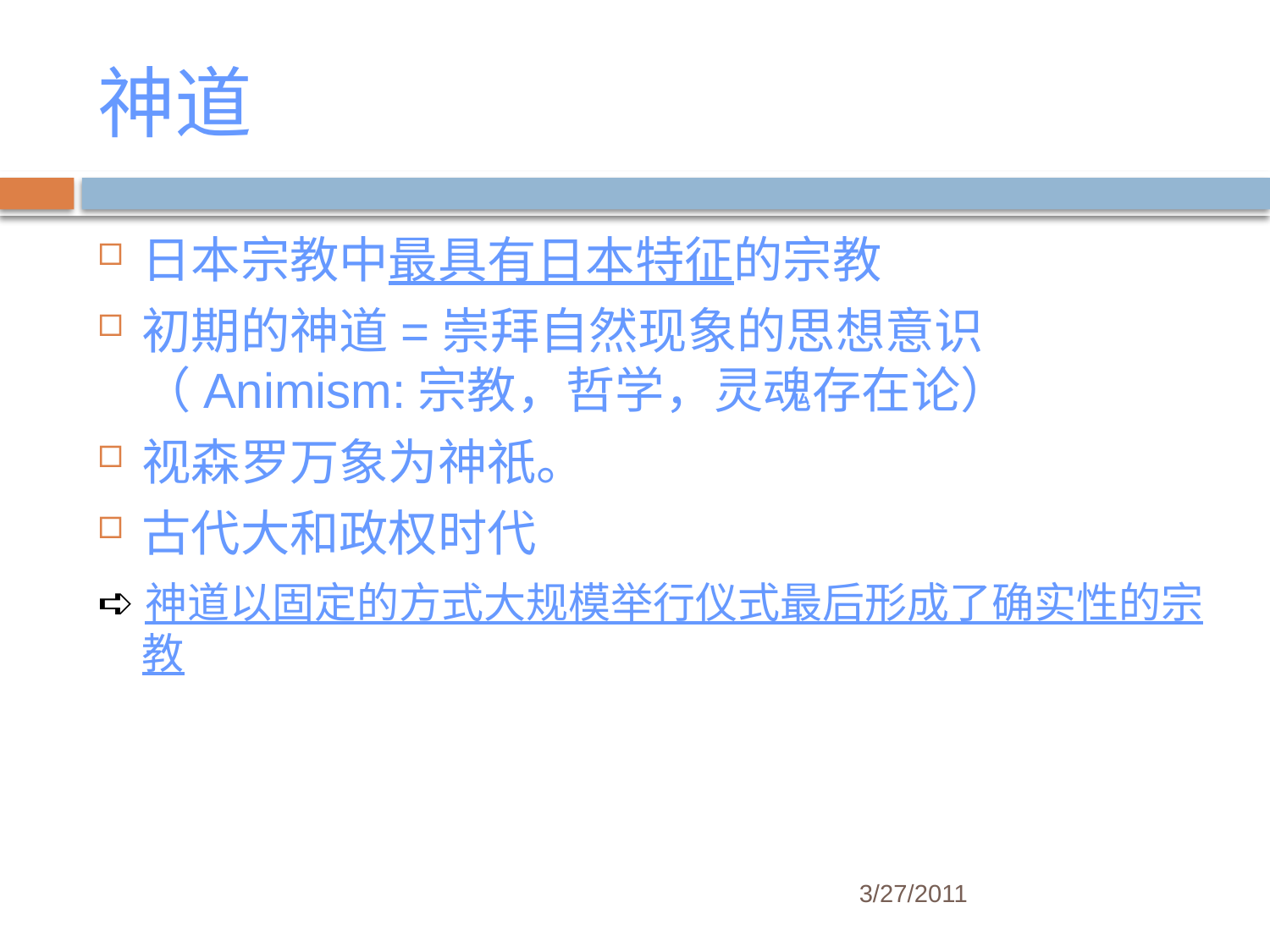

# 神道
日本宗教中最具有日本特征的宗教
初期的神道=崇拜自然现象的思想意识（Animism:宗教，哲学，灵魂存在论）
视森罗万象为神祇。
古代大和政权时代
➪神道以固定的方式大规模举行仪式最后形成了确实性的宗教

3/27/2011